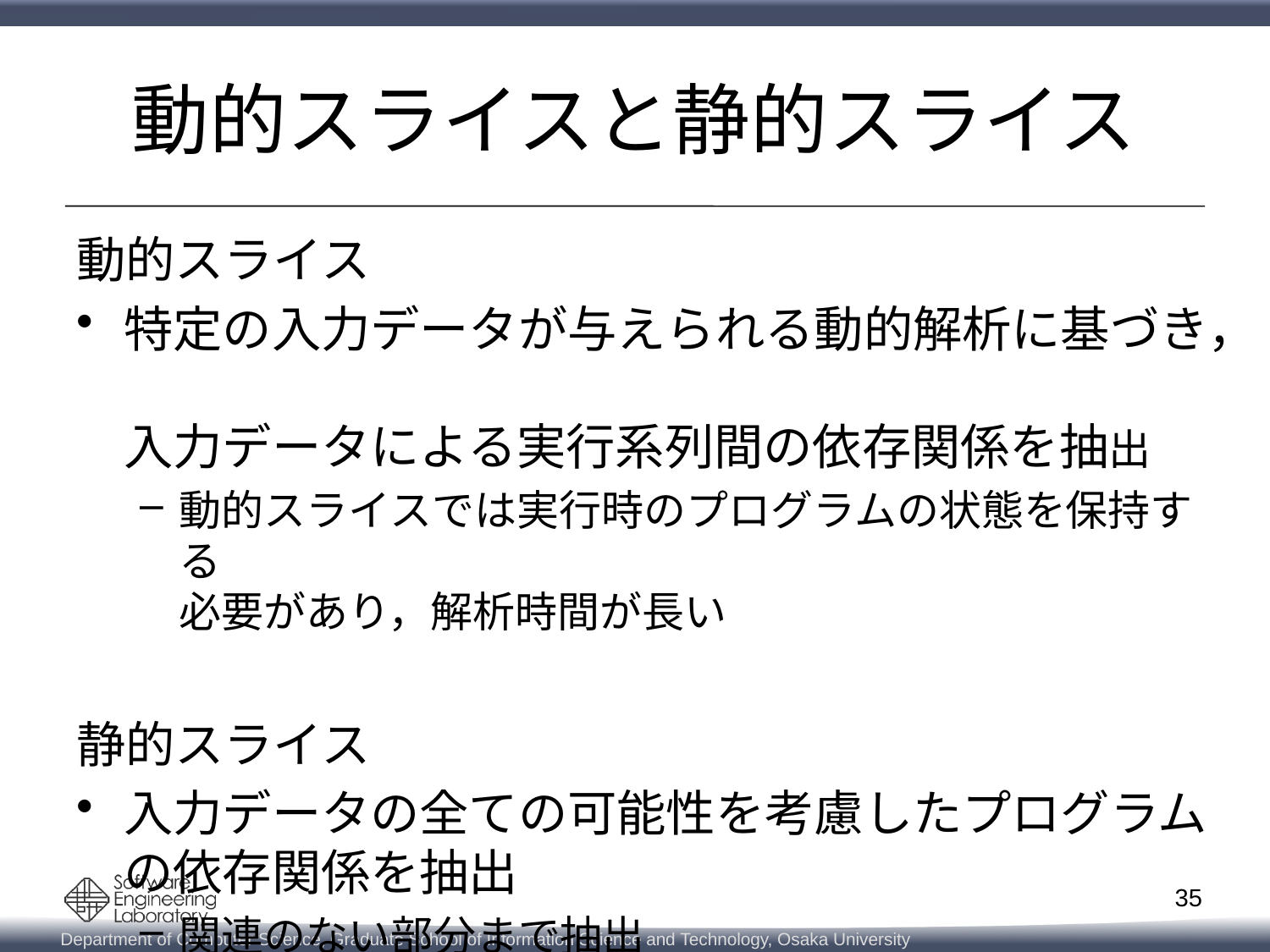

# 動的スライスと静的スライス
動的スライス
特定の入力データが与えられる動的解析に基づき，
入力データによる実行系列間の依存関係を抽出
動的スライスでは実行時のプログラムの状態を保持する
必要があり，解析時間が長い

静的スライス
入力データの全ての可能性を考慮したプログラムの依存関係を抽出
関連のない部分まで抽出
35